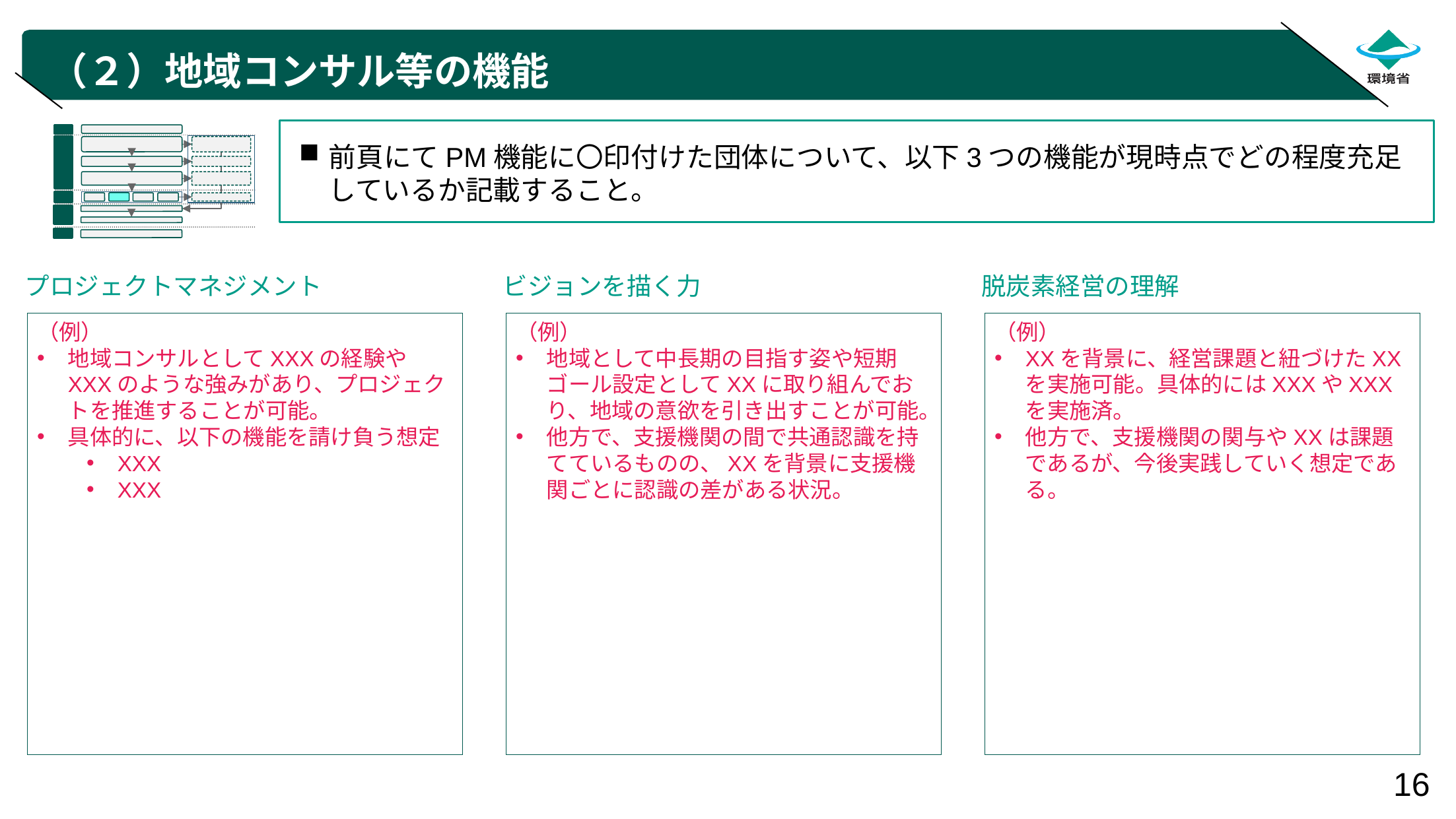

# （２）地域コンサル等の機能
前頁にてPM機能に〇印付けた団体について、以下3つの機能が現時点でどの程度充足しているか記載すること。

プロジェクトマネジメント
脱炭素経営の理解
ビジョンを描く力
（例）
地域コンサルとしてXXXの経験やXXXのような強みがあり、プロジェクトを推進することが可能。
具体的に、以下の機能を請け負う想定
XXX
XXX
（例）
地域として中長期の目指す姿や短期ゴール設定としてXXに取り組んでおり、地域の意欲を引き出すことが可能。
他方で、支援機関の間で共通認識を持てているものの、XXを背景に支援機関ごとに認識の差がある状況。
（例）
XXを背景に、経営課題と紐づけたXXを実施可能。具体的にはXXXやXXXを実施済。
他方で、支援機関の関与やXXは課題であるが、今後実践していく想定である。